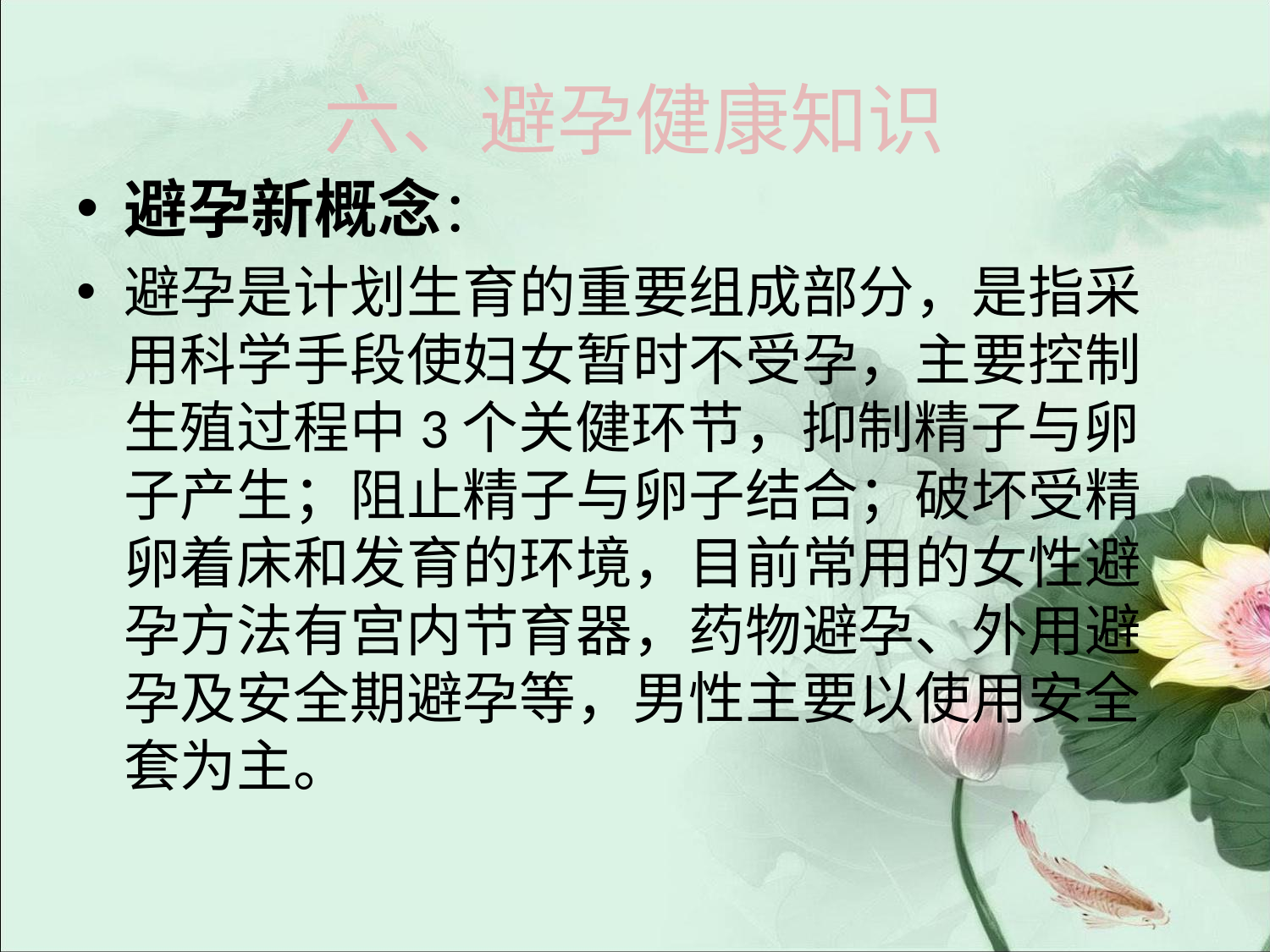

# 六、避孕健康知识
避孕新概念：
避孕是计划生育的重要组成部分，是指采用科学手段使妇女暂时不受孕，主要控制生殖过程中3个关健环节，抑制精子与卵子产生；阻止精子与卵子结合；破坏受精卵着床和发育的环境，目前常用的女性避孕方法有宫内节育器，药物避孕、外用避孕及安全期避孕等，男性主要以使用安全套为主。